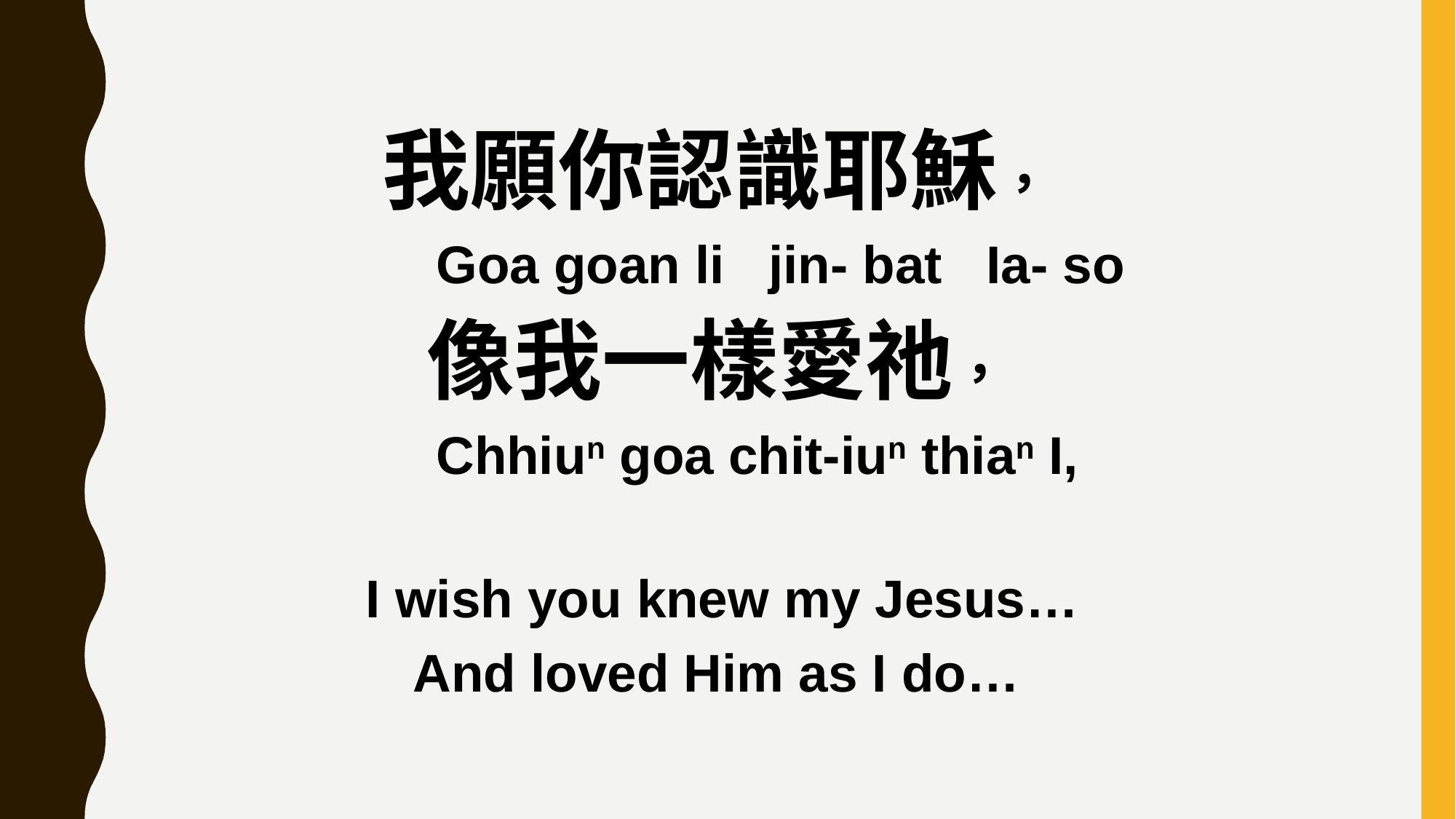

我願你認識耶穌，
                  Goa goan li   jin- bat   Ia- so
像我一樣愛祂，
                  Chhiun goa chit-iun thian I,

 I wish you knew my Jesus…
And loved Him as I do…